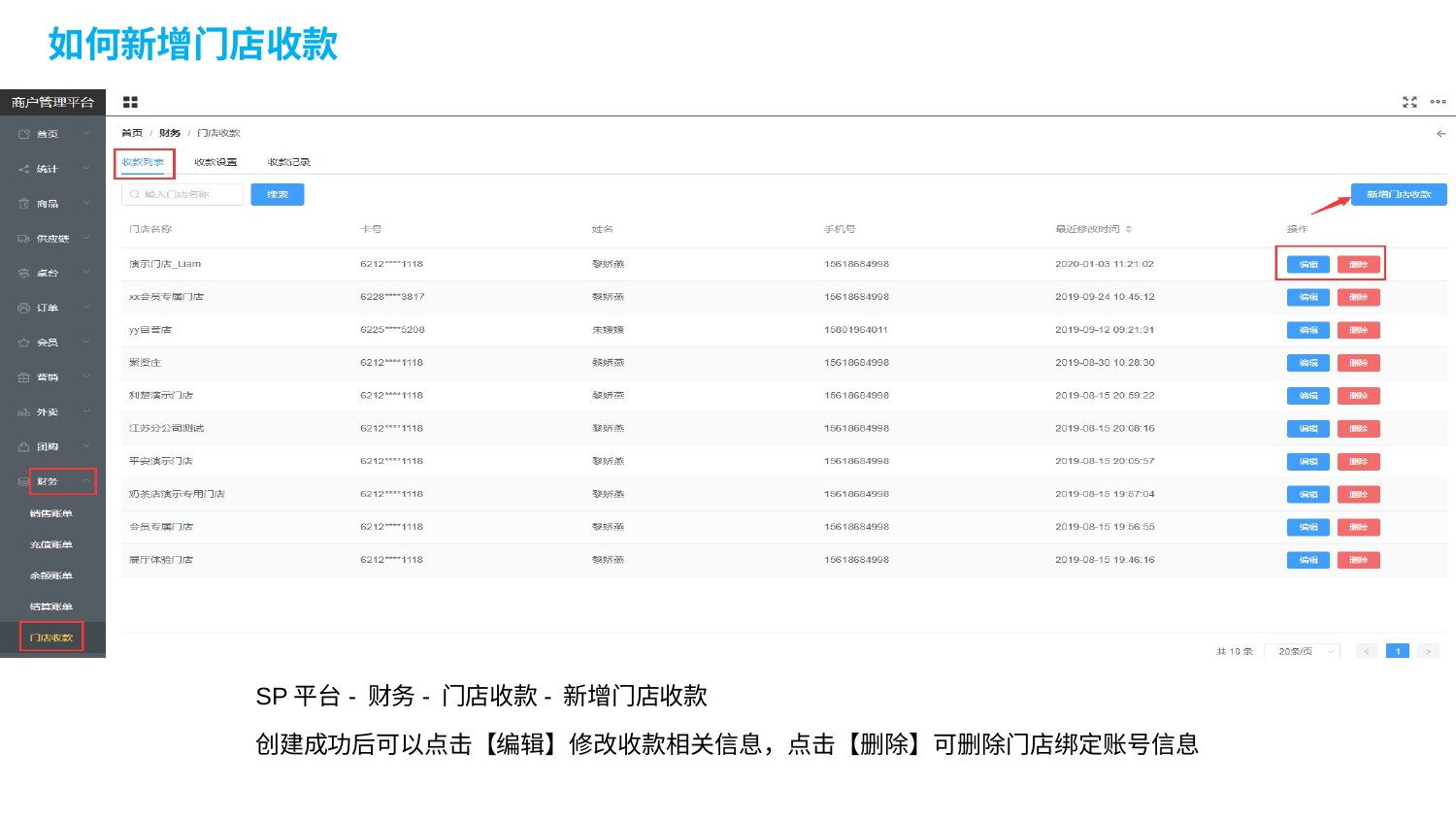

# 如何新增门店收款

SP平台-财务-门店收款-新增门店收款
创建成功后可以点击【编辑】修改收款相关信息，点击【删除】可删除门店绑定账号信息